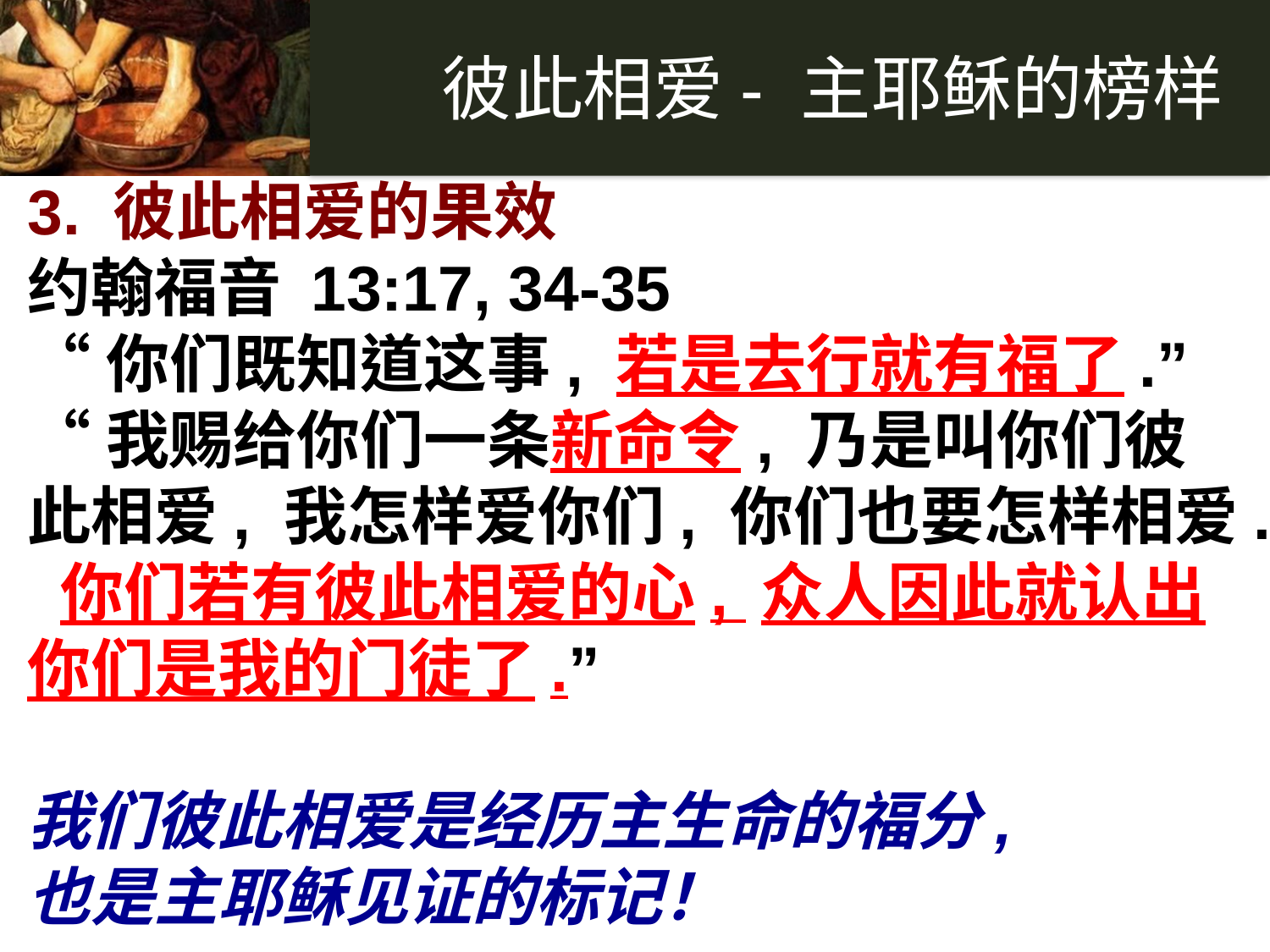

3. 彼此相爱的果效
约翰福音 13:17, 34-35
“你们既知道这事, 若是去行就有福了.”
“我赐给你们一条新命令, 乃是叫你们彼此相爱, 我怎样爱你们, 你们也要怎样相爱. 你们若有彼此相爱的心, 众人因此就认出你们是我的门徒了.”

我们彼此相爱是经历主生命的福分,
也是主耶稣见证的标记！